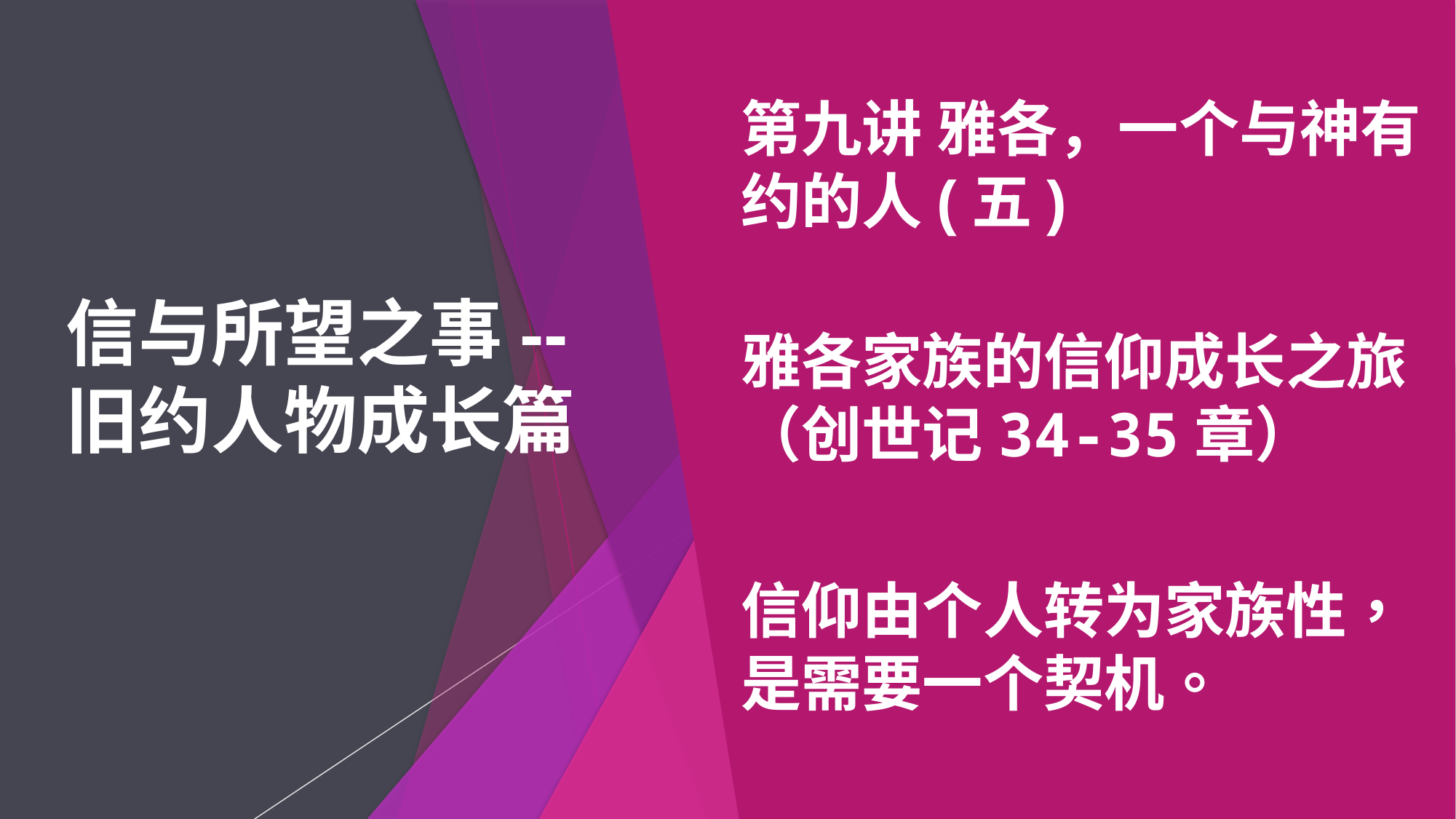

# 信与所望之事--旧约人物成长篇
第九讲 雅各，一个与神有约的人(五)
雅各家族的信仰成长之旅（创世记34-35章）

信仰由个人转为家族性，是需要一个契机。